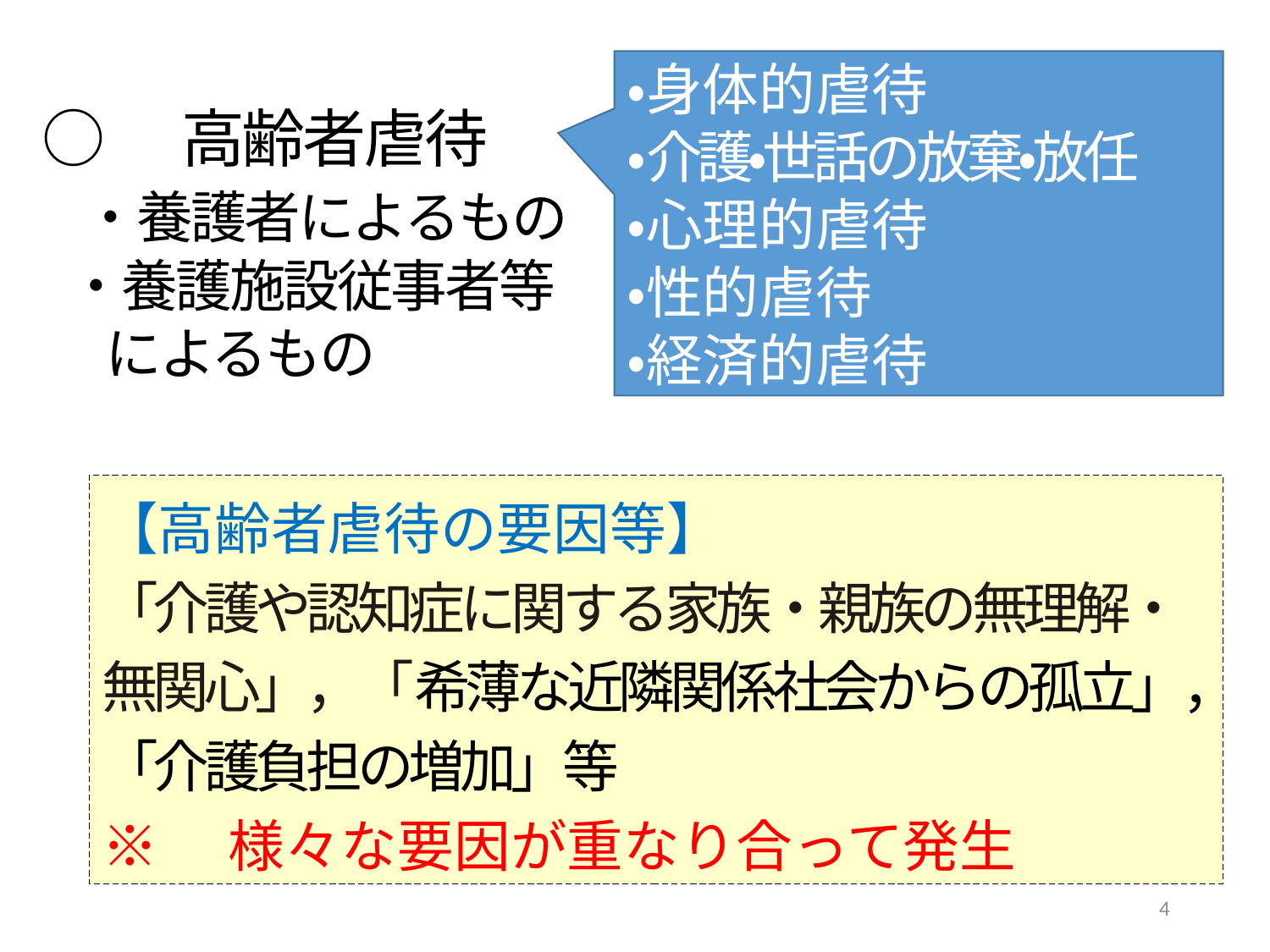

・身体的虐待
・介護・世話の放棄・放任
・心理的虐待
・性的虐待
・経済的虐待
○　高齢者虐待
  ・養護者によるもの
 ・養護施設従事者等
　 によるもの
【高齢者虐待の要因等】
「介護や認知症に関する家族・親族の無理解・無関心」，「希薄な近隣関係社会からの孤立」，「介護負担の増加」等
※　様々な要因が重なり合って発生
4